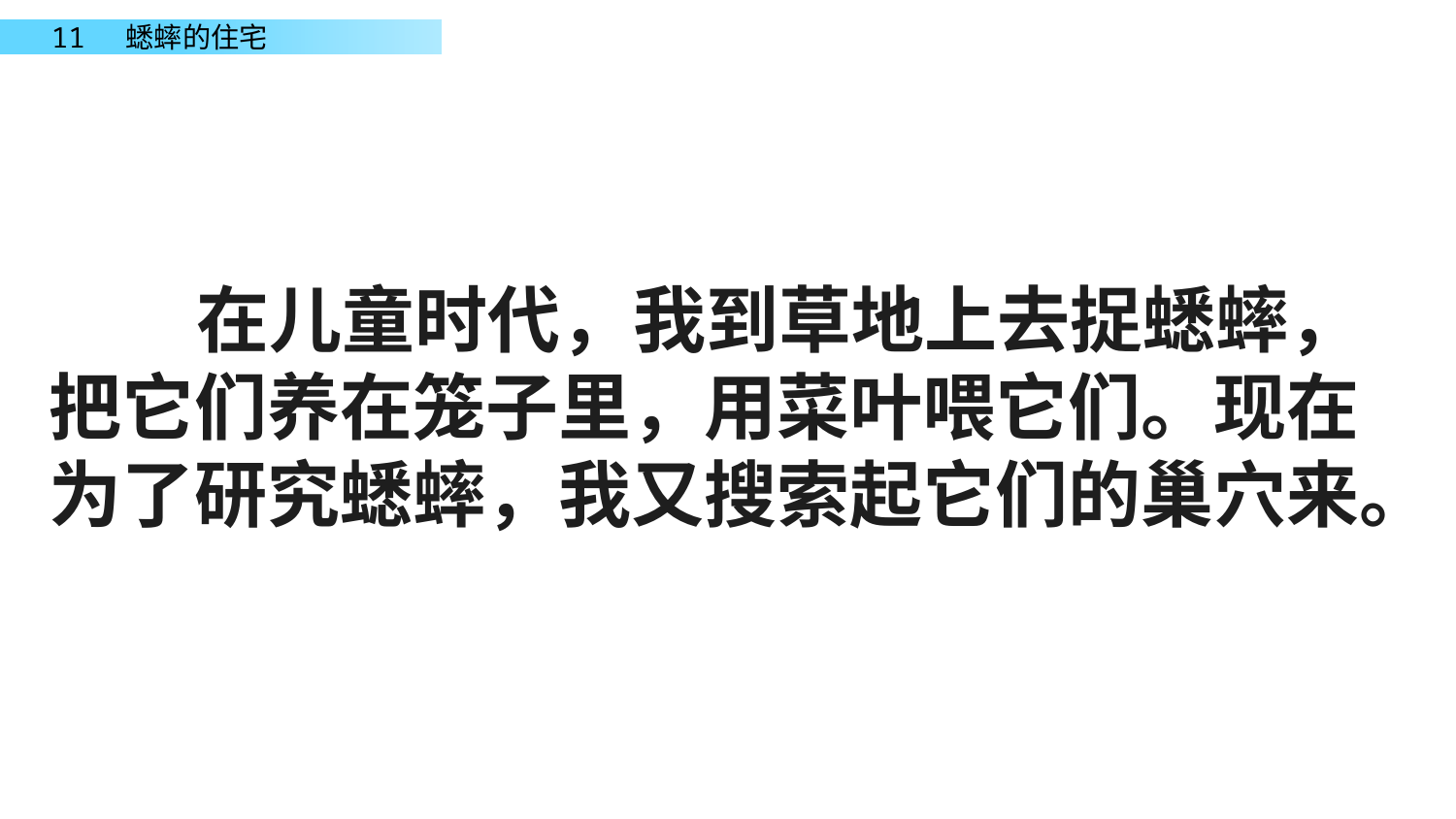

在儿童时代，我到草地上去捉蟋蟀，把它们养在笼子里，用菜叶喂它们。现在为了研究蟋蟀，我又搜索起它们的巢穴来。